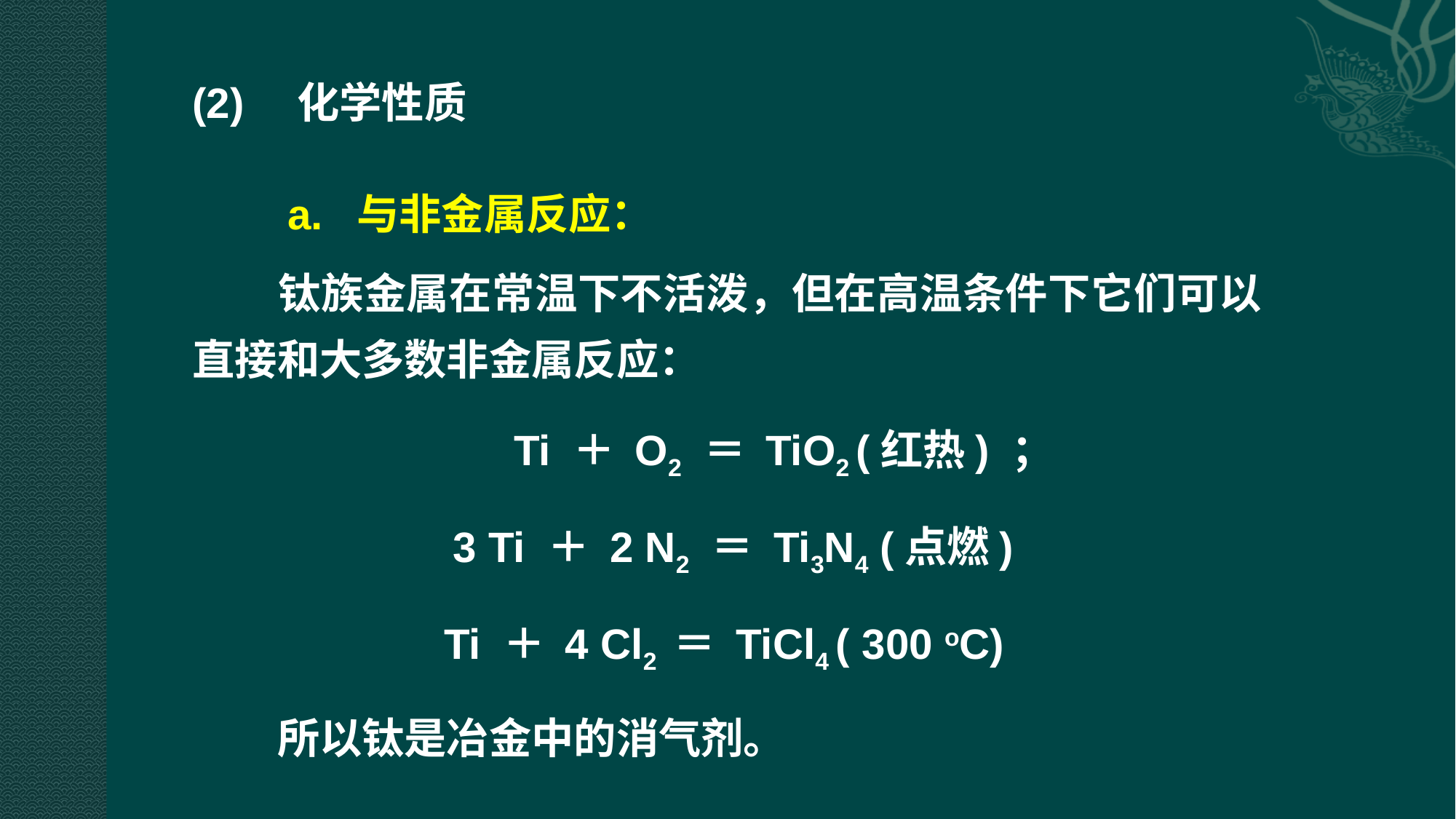

(2)　化学性质
　　a.  与非金属反应：
　　钛族金属在常温下不活泼，但在高温条件下它们可以直接和大多数非金属反应：
            Ti ＋ O2 ＝ TiO2 (红热) ；
    3 Ti ＋ 2 N2 ＝ Ti3N4 (点燃)
     Ti ＋ 4 Cl2 ＝ TiCl4 ( 300 oC)
　　所以钛是冶金中的消气剂。